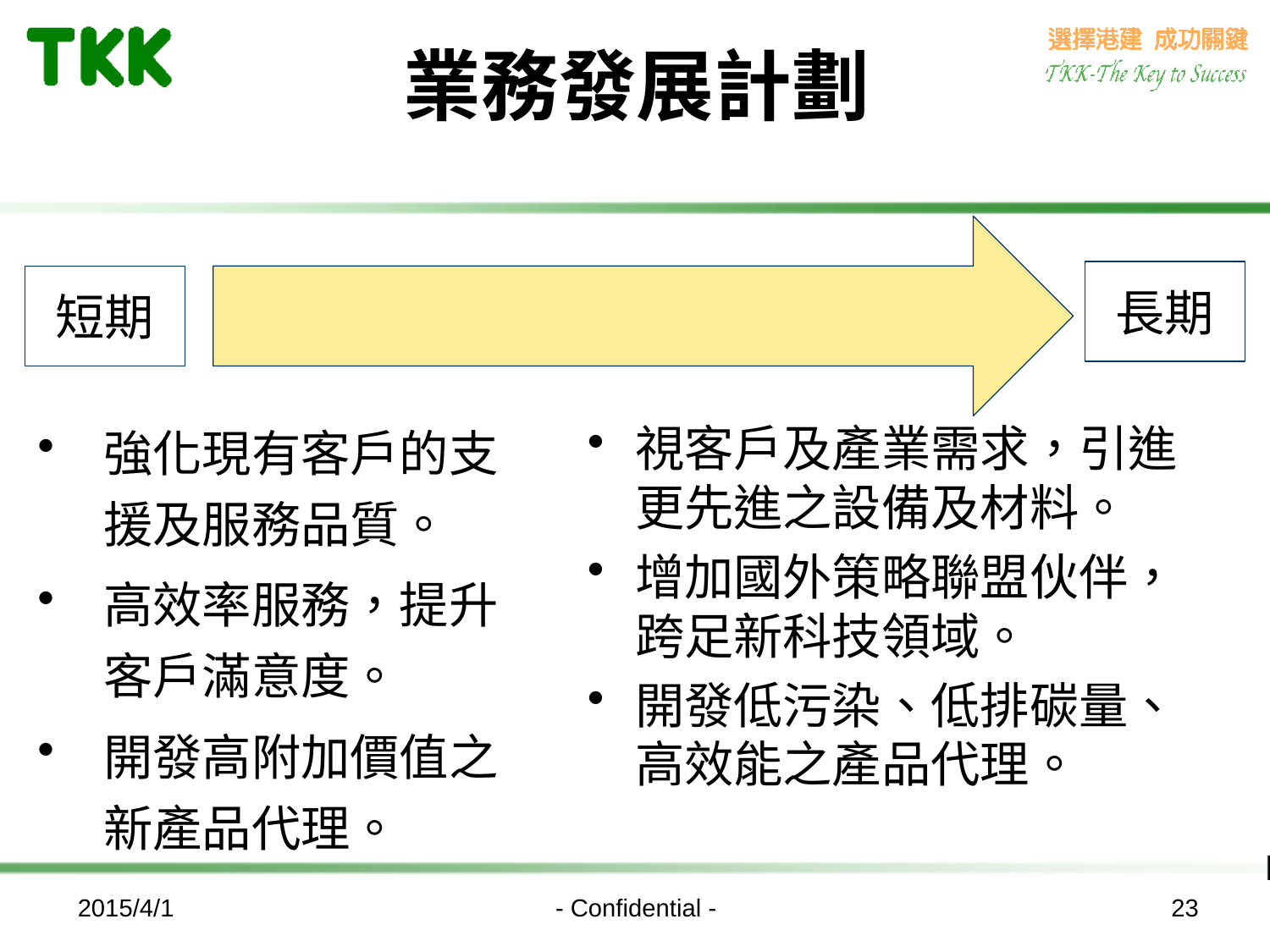

# 業務發展計劃

長期
短期
強化現有客戶的支援及服務品質。
高效率服務，提升客戶滿意度。
開發高附加價值之新產品代理。
視客戶及產業需求，引進更先進之設備及材料。
增加國外策略聯盟伙伴，跨足新科技領域。
開發低污染、低排碳量、高效能之產品代理。

2015/4/1
- Confidential -

23